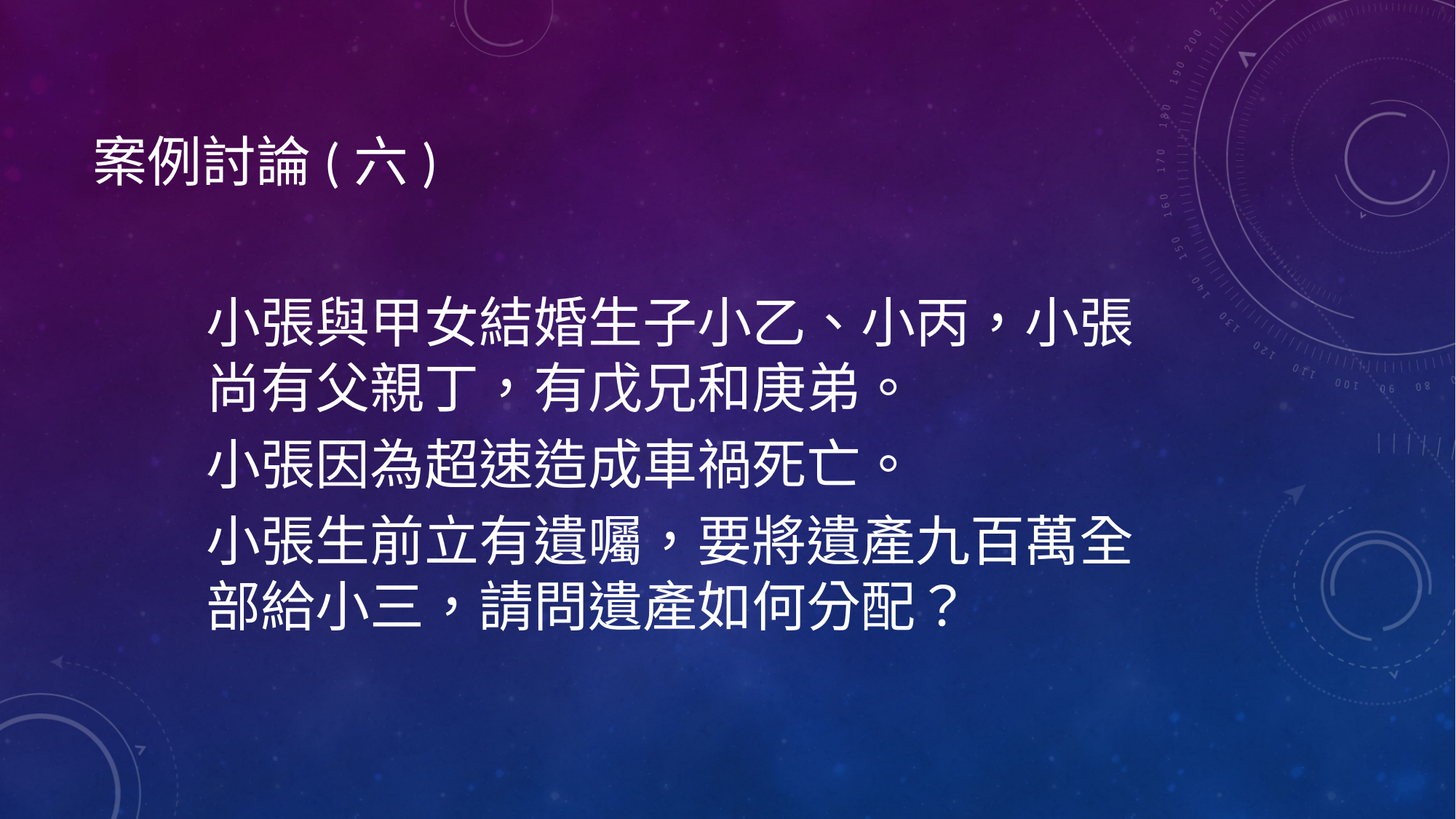

# 案例討論(六)
小張與甲女結婚生子小乙、小丙，小張尚有父親丁，有戊兄和庚弟。
小張因為超速造成車禍死亡。
小張生前立有遺囑，要將遺產九百萬全部給小三，請問遺產如何分配？